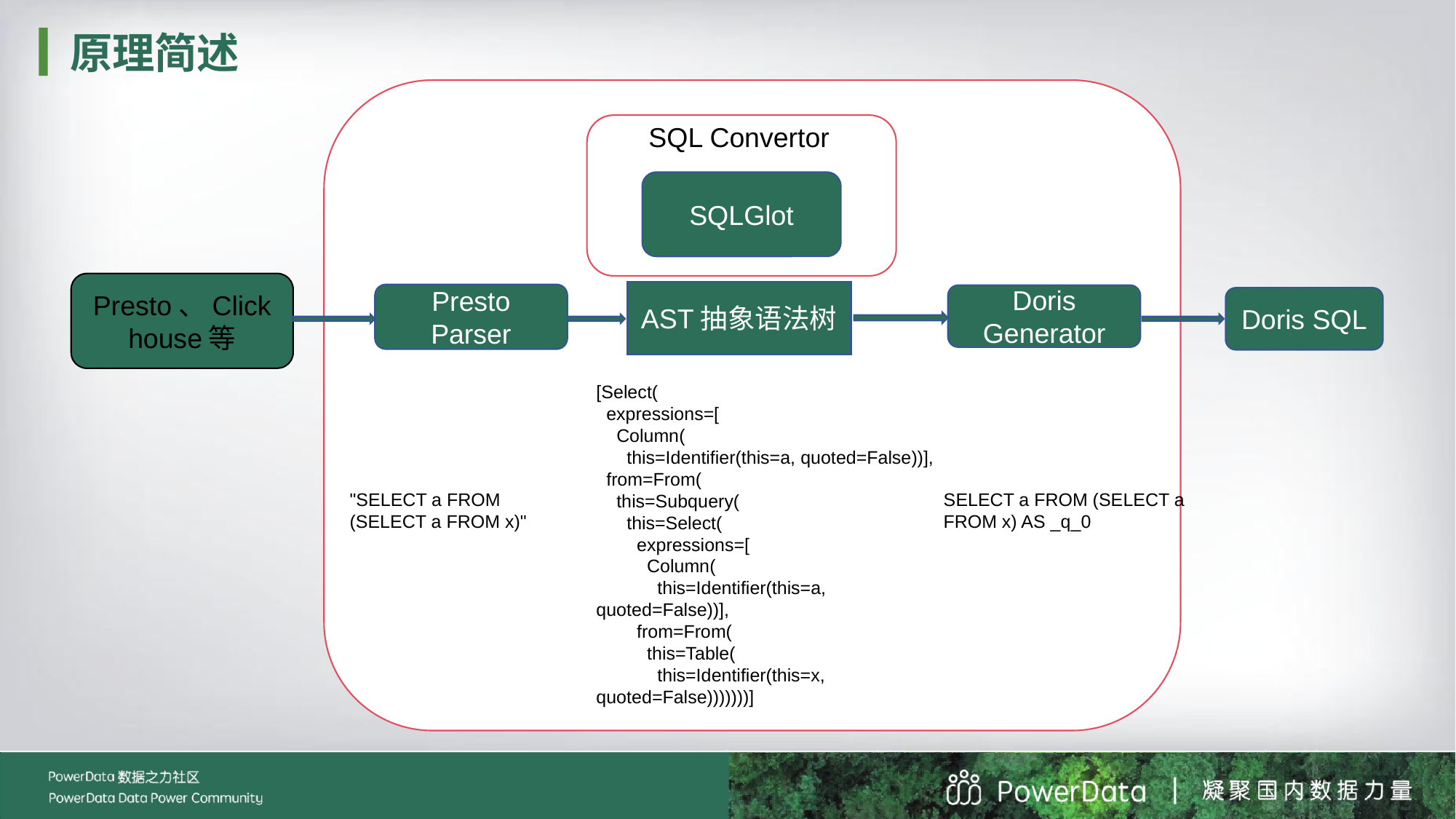

原理简述

SQL Convertor
SQLGlot

Presto、Clickhouse等
AST抽象语法树
Presto
Parser
Doris
Generator
Doris SQL

[Select(
  expressions=[
    Column(
      this=Identifier(this=a, quoted=False))],
  from=From(
    this=Subquery(
      this=Select(
        expressions=[
          Column(
            this=Identifier(this=a, quoted=False))],
        from=From(
          this=Table(
            this=Identifier(this=x, quoted=False)))))))]
"SELECT a FROM (SELECT a FROM x)"
SELECT a FROM (SELECT a FROM x) AS _q_0